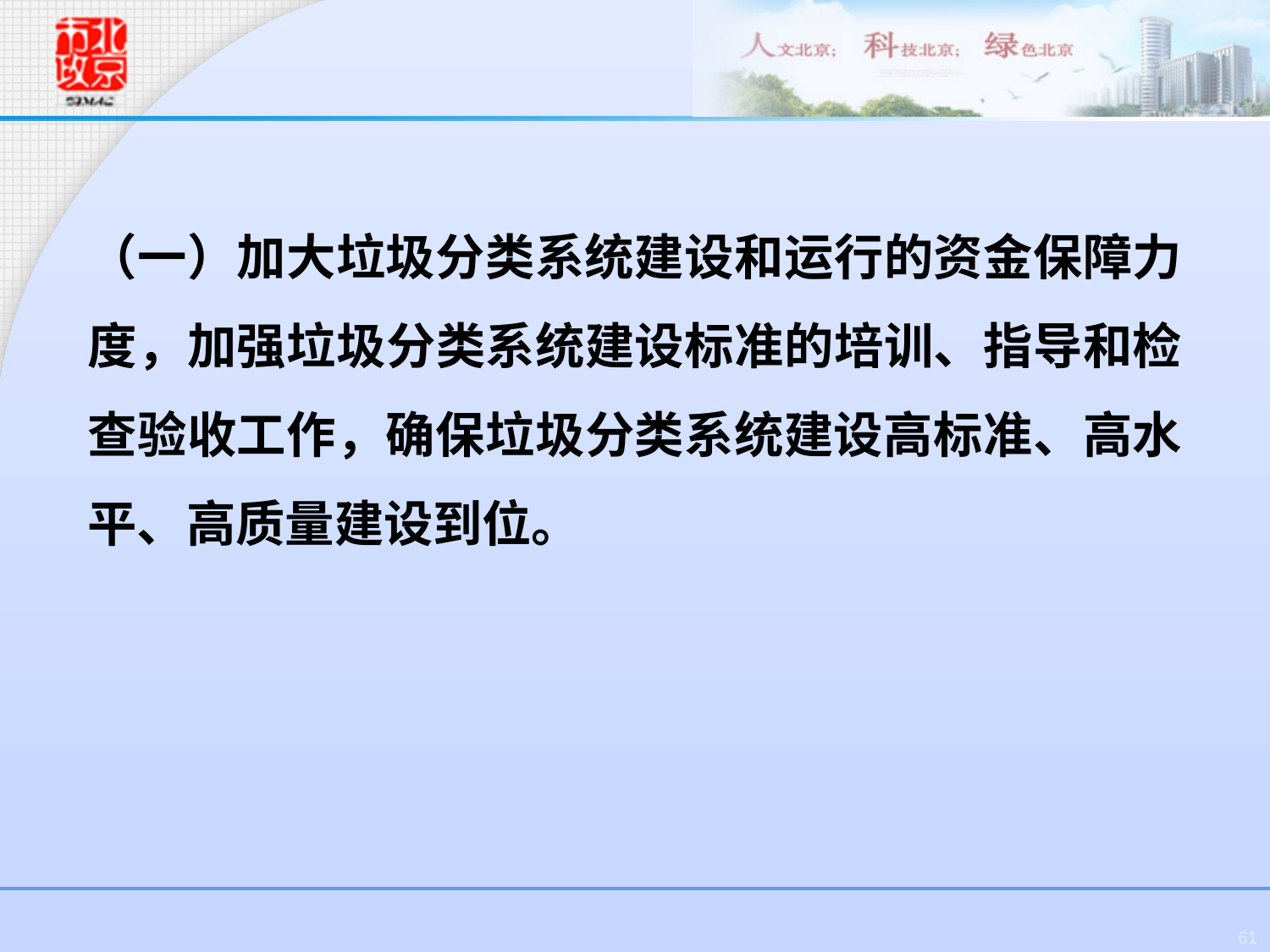

（一）加大垃圾分类系统建设和运行的资金保障力度，加强垃圾分类系统建设标准的培训、指导和检查验收工作，确保垃圾分类系统建设高标准、高水平、高质量建设到位。

61